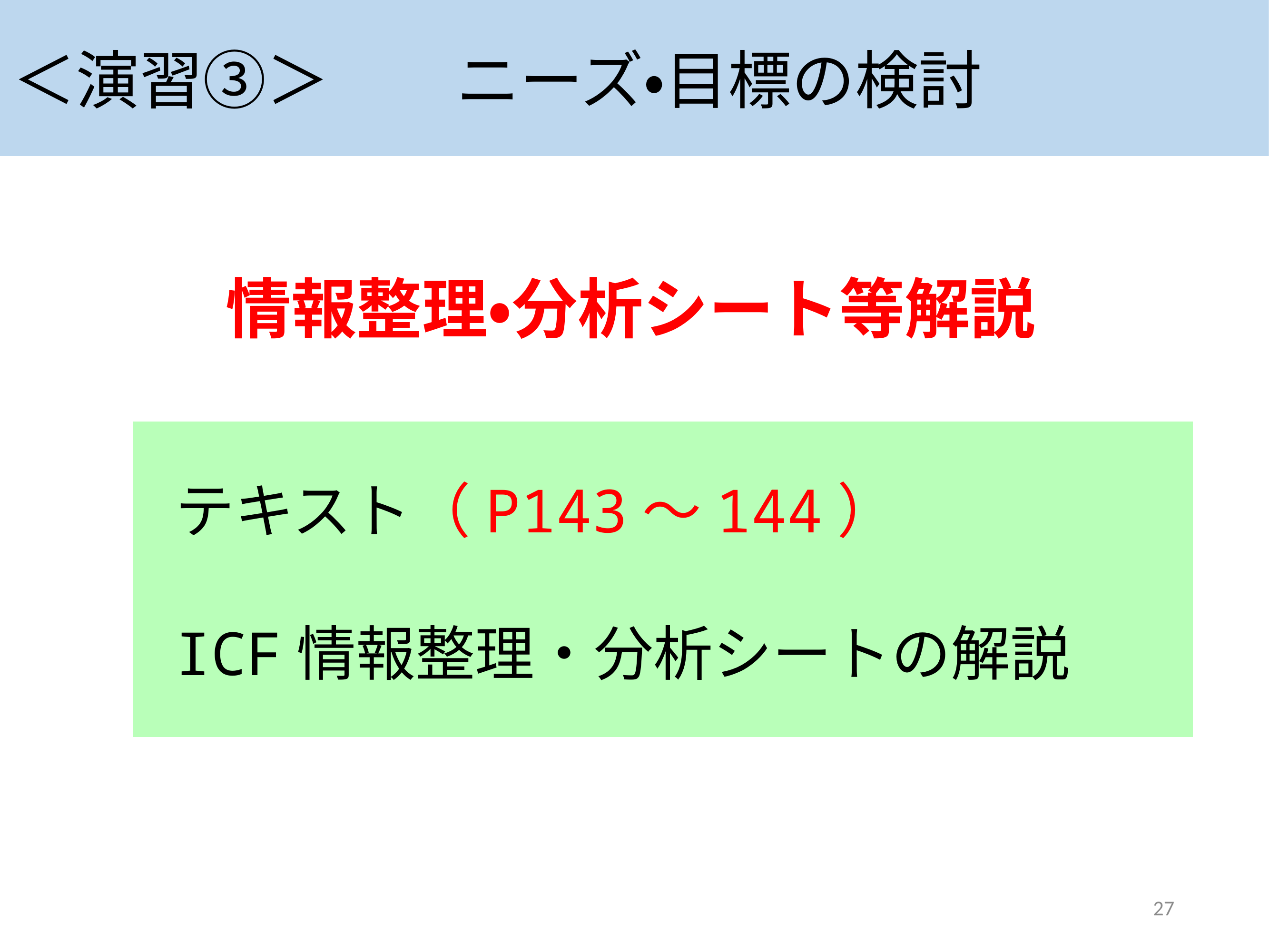

＜演習③＞　　ニーズ・目標の検討
情報整理・分析シート等解説
テキスト（P143～144）

ICF情報整理・分析シートの解説
27